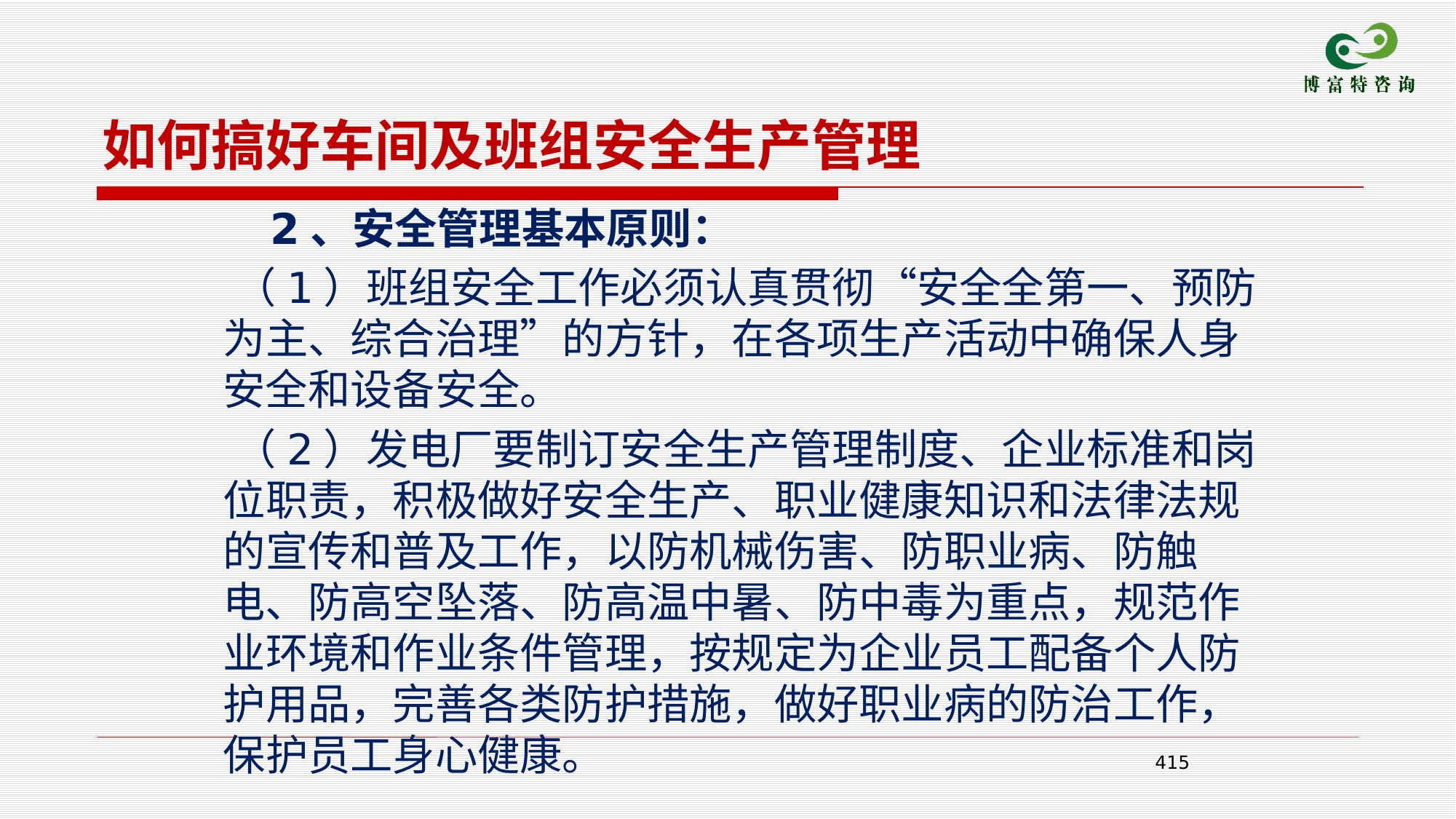

如何搞好车间及班组安全生产管理
       2、安全管理基本原则：
      （1）班组安全工作必须认真贯彻“安全全第一、预防为主、综合治理”的方针，在各项生产活动中确保人身安全和设备安全。
      （2）发电厂要制订安全生产管理制度、企业标准和岗位职责，积极做好安全生产、职业健康知识和法律法规的宣传和普及工作，以防机械伤害、防职业病、防触电、防高空坠落、防高温中暑、防中毒为重点，规范作业环境和作业条件管理，按规定为企业员工配备个人防护用品，完善各类防护措施，做好职业病的防治工作，保护员工身心健康。

415